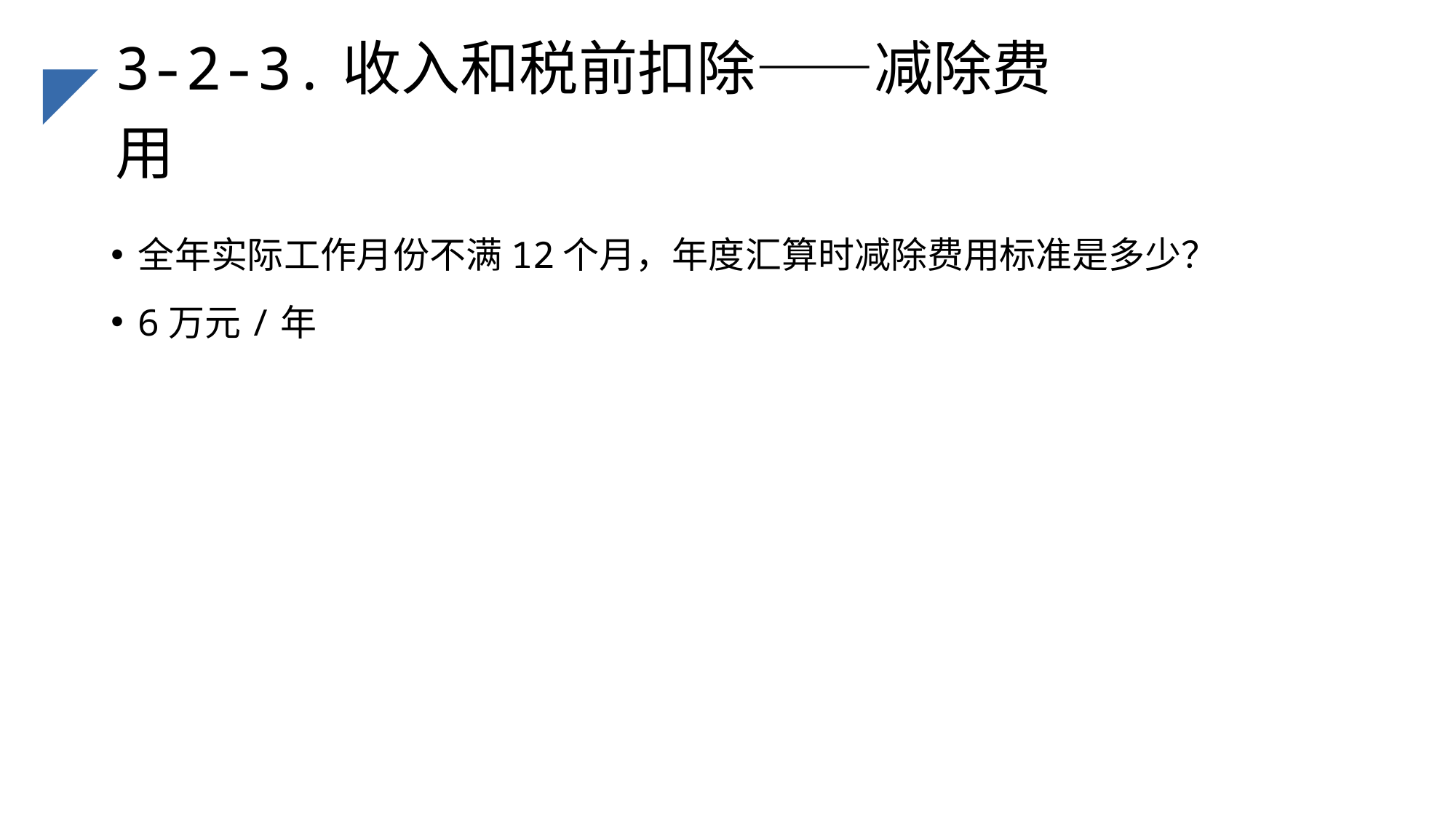

# 3-2-3.收入和税前扣除——减除费用
全年实际工作月份不满12个月，年度汇算时减除费用标准是多少？
6万元/年